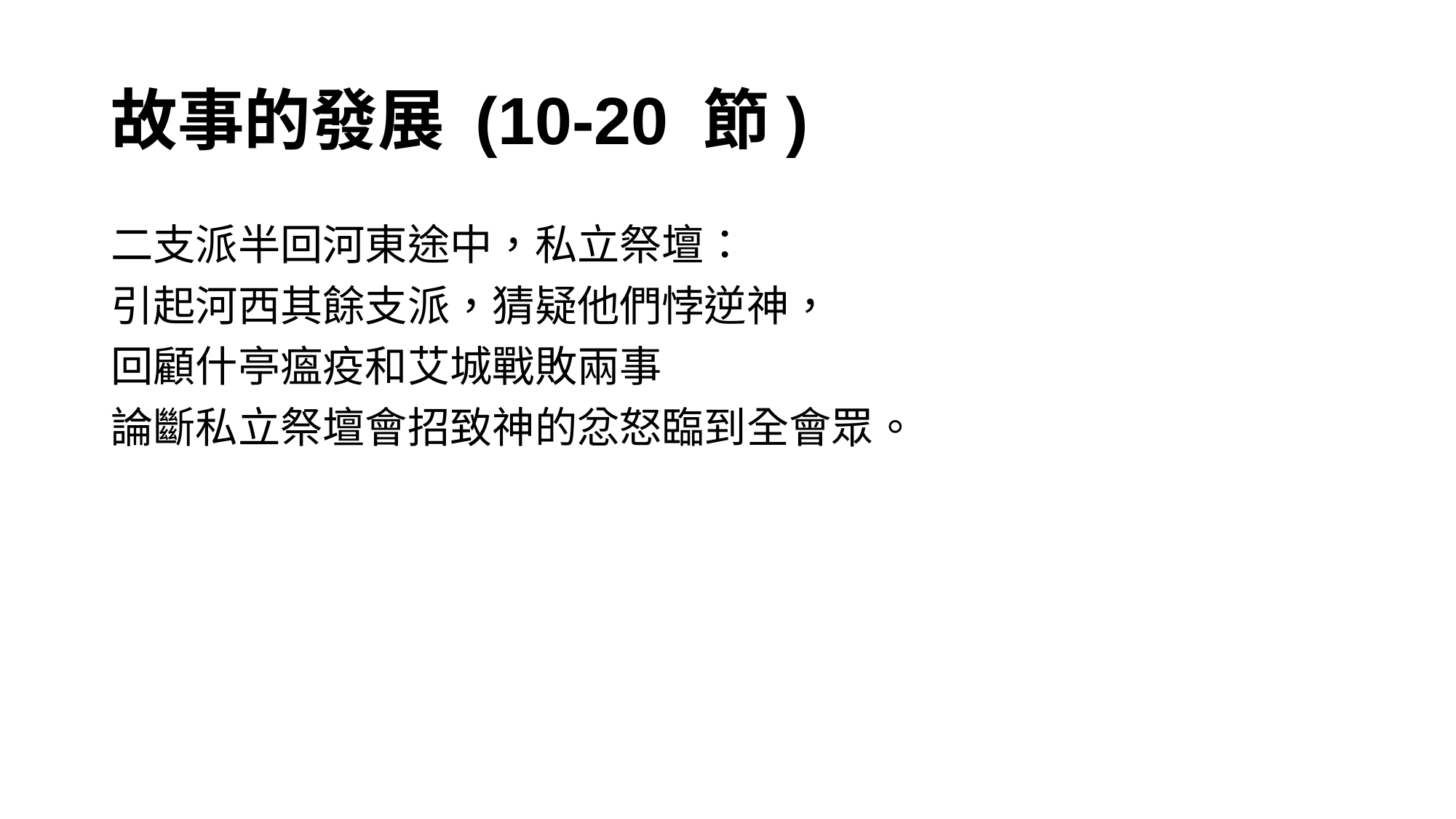

# 故事的發展 (10-20 節)
二支派半回河東途中，私立祭壇：
引起河西其餘支派，猜疑他們悖逆神，
回顧什亭瘟疫和艾城戰敗兩事
論斷私立祭壇會招致神的忿怒臨到全會眾。